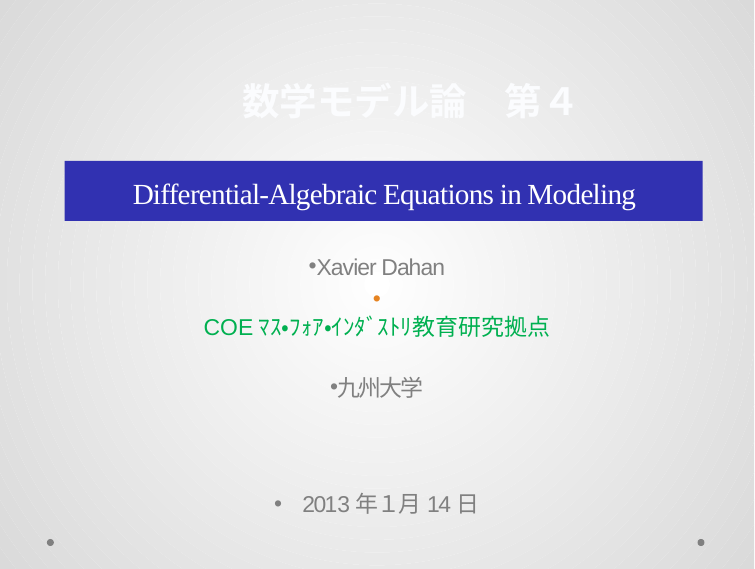

数学モデル論　第４

# Differential-Algebraic Equations in Modeling
Xavier Dahan
COEﾏｽ・ﾌｫｱ・ｲﾝﾀﾞｽﾄﾘ教育研究拠点
九州大学

2013年１月14日